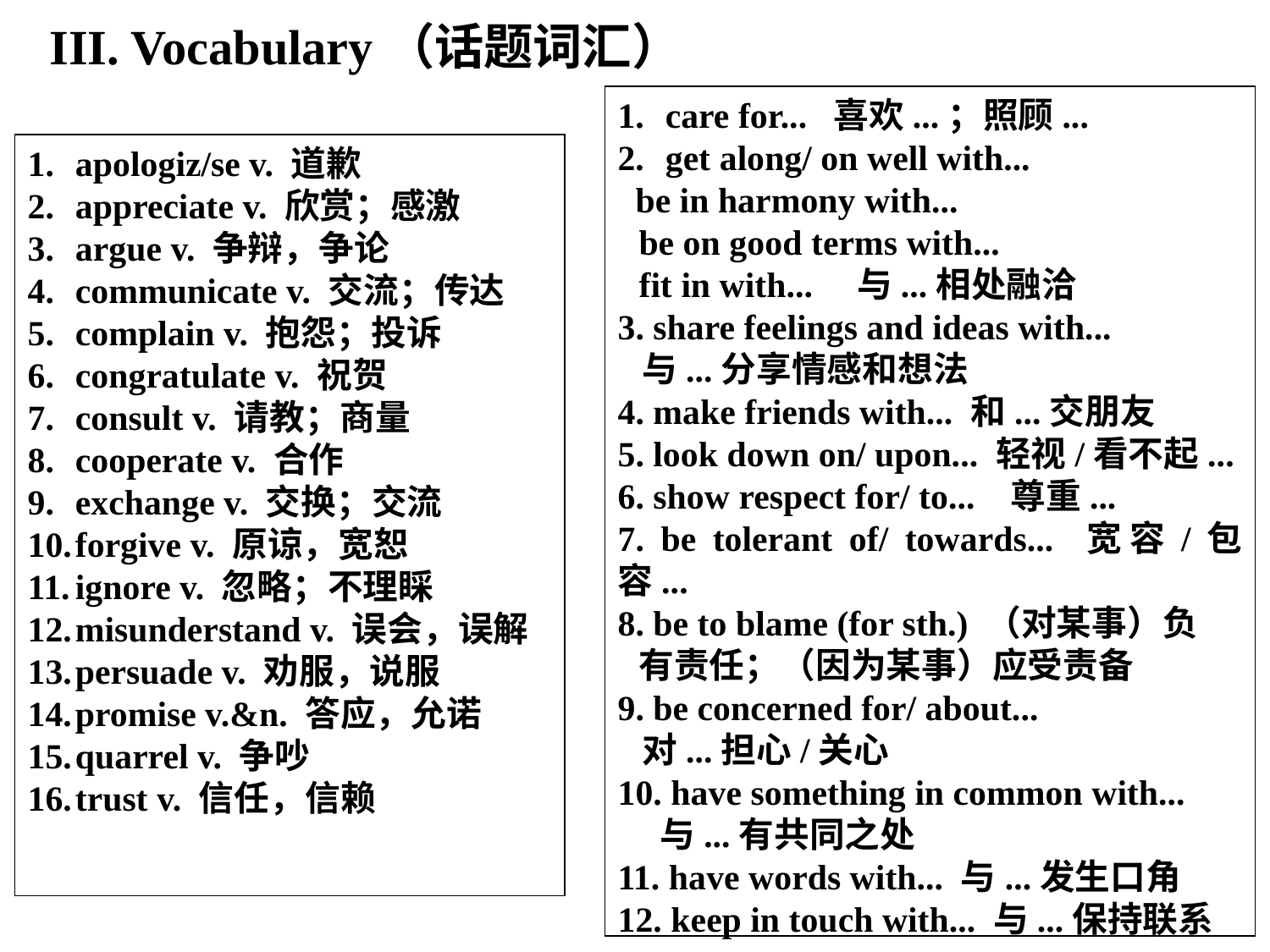

III. Vocabulary（话题词汇）

care for...  喜欢...；照顾...
get along/ on well with...
  be in harmony with...
be on good terms with...
fit in with...    与...相处融洽
3. share feelings and ideas with...
  与...分享情感和想法
4. make friends with... 和...交朋友
5. look down on/ upon... 轻视/看不起...
6. show respect for/ to...   尊重...
7. be tolerant of/ towards... 宽容/包容...
8. be to blame (for sth.) （对某事）负
有责任；（因为某事）应受责备
9. be concerned for/ about...
  对...担心/关心
10. have something in common with...
与...有共同之处
11. have words with... 与...发生口角
12. keep in touch with... 与...保持联系

apologiz/se v. 道歉
appreciate v. 欣赏；感激
argue v. 争辩，争论
communicate v. 交流；传达
complain v. 抱怨；投诉
congratulate v. 祝贺
consult v. 请教；商量
cooperate v. 合作
exchange v. 交换；交流
forgive v. 原谅，宽恕
ignore v. 忽略；不理睬
misunderstand v. 误会，误解
persuade v. 劝服，说服
promise v.&n. 答应，允诺
quarrel v. 争吵
trust v. 信任，信赖